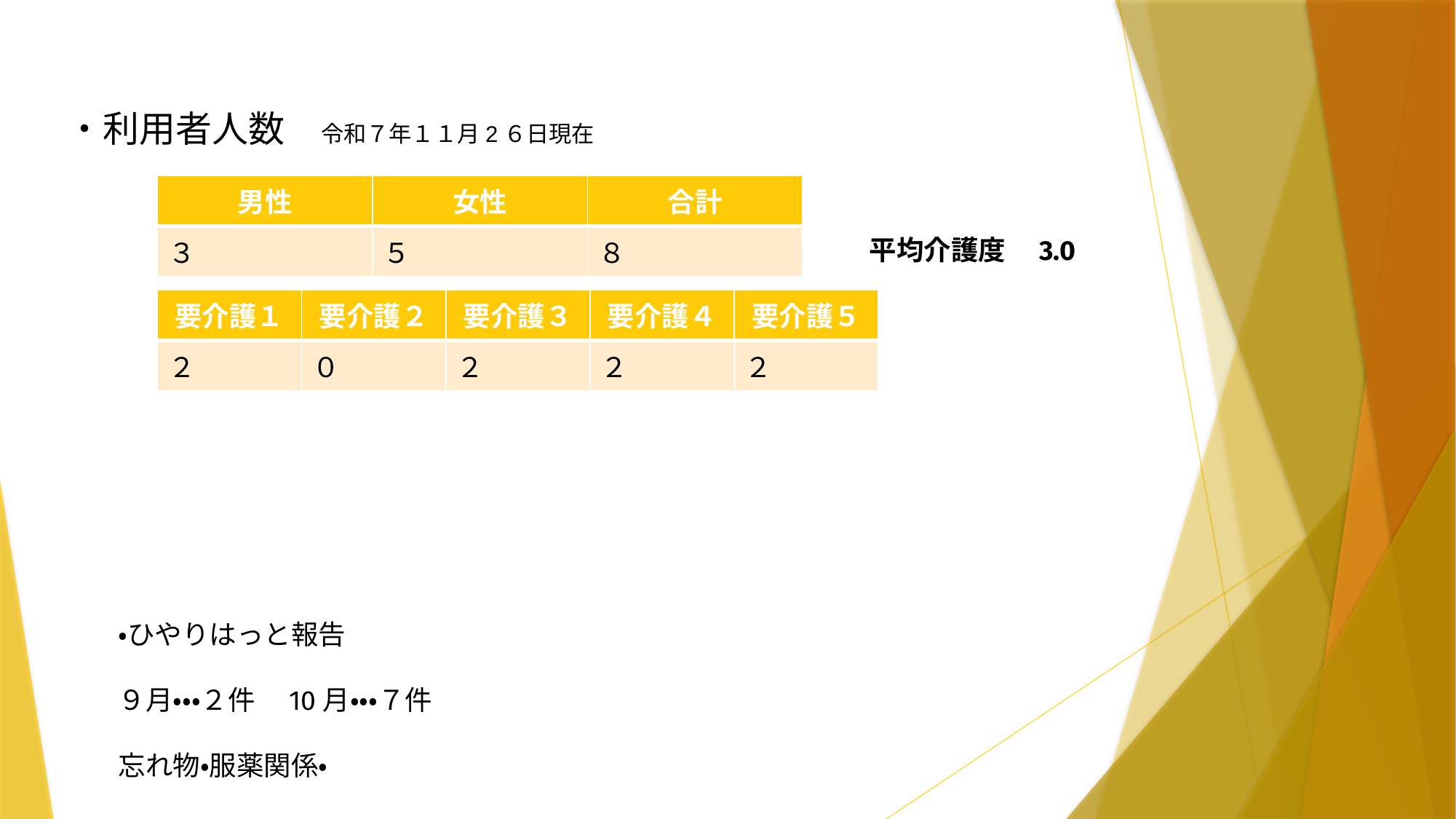

# ・利用者人数　令和７年１１月2６日現在
| 男性 | 女性 | 合計 |
| --- | --- | --- |
| ３ | ５ | ８ |
平均介護度　3.0
| 要介護１ | 要介護２ | 要介護３ | 要介護４ | 要介護５ |
| --- | --- | --- | --- | --- |
| ２ | ０ | ２ | ２ | ２ |
・ひやりはっと報告

９月・・・２件　10月・・・７件

忘れ物・服薬関係・